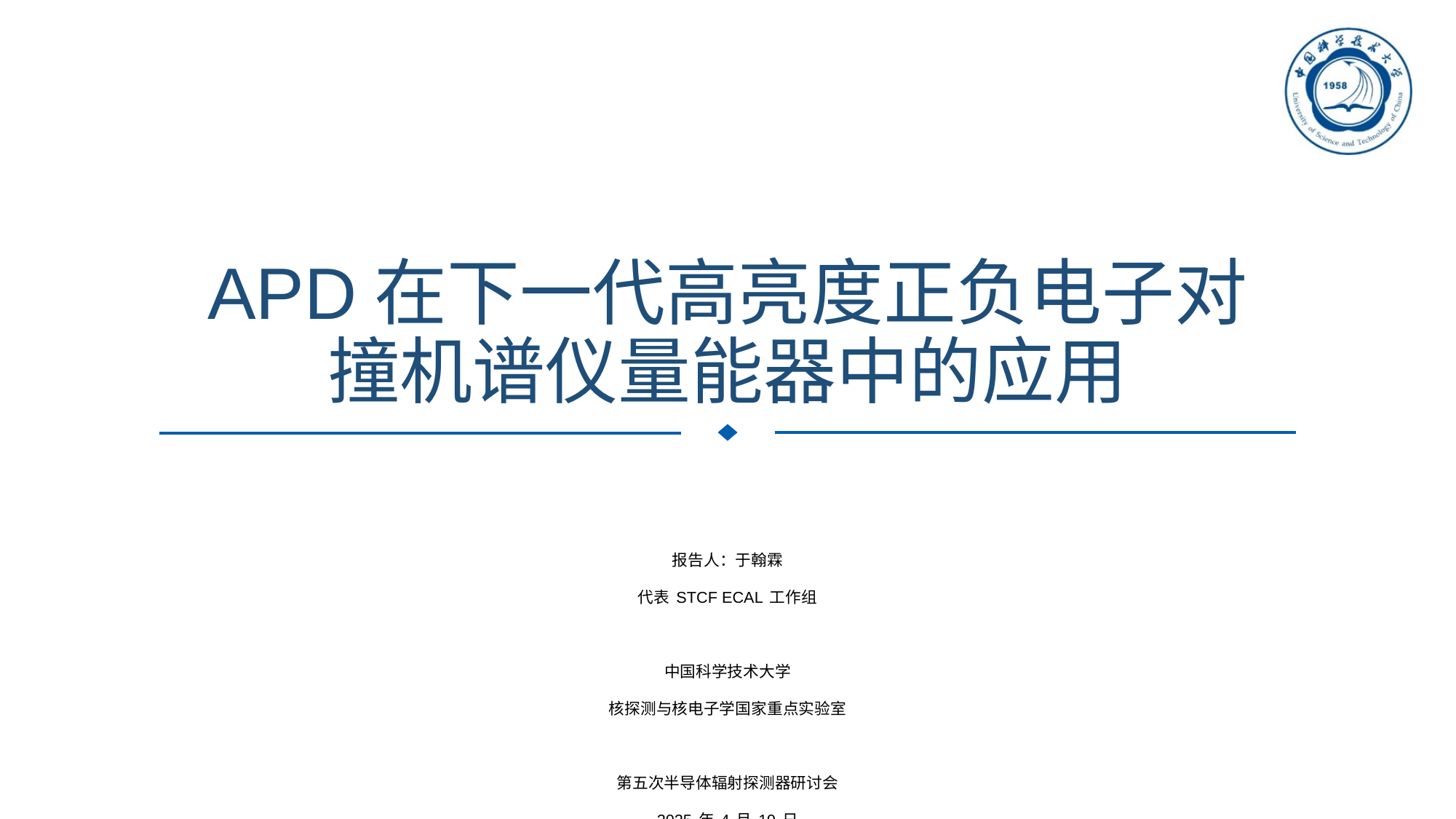

# APD在下一代高亮度正负电子对撞机谱仪量能器中的应用
报告人：于翰霖
代表STCF ECAL工作组

中国科学技术大学
核探测与核电子学国家重点实验室

第五次半导体辐射探测器研讨会
2025年4月19日